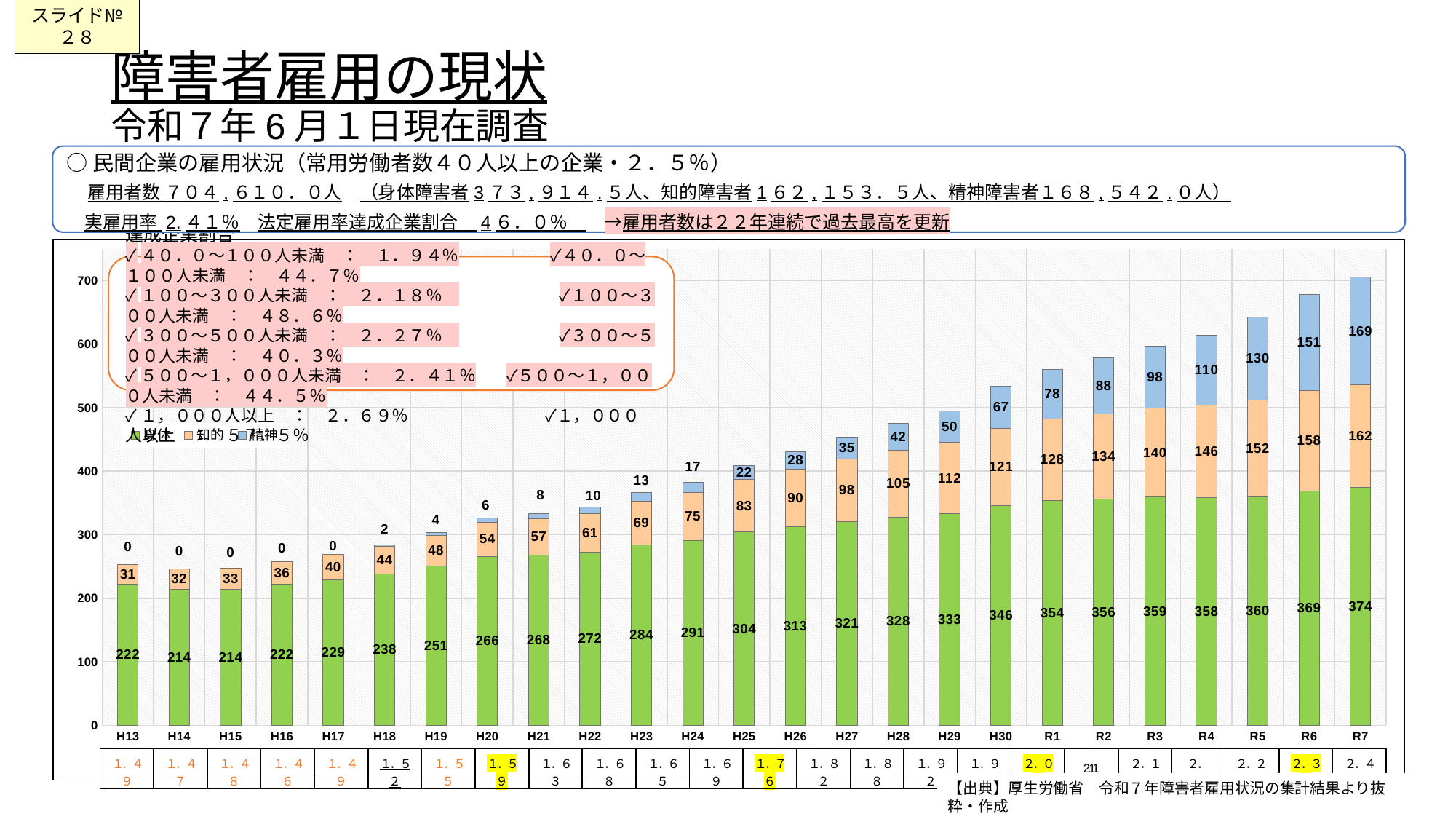

００　社会課題を考える　「障害者雇用率の上昇」の課題から
スライド№２８
# 障害者雇用の現状 令和７年6月１日現在調査
○民間企業の雇用状況（常用労働者数４０人以上の企業・２．５％）
　雇用者数 ７０４,６１０．０人　（身体障害者3７３,９１４.５人、知的障害者1６２,１５３．５人、精神障害者１６８,５４２.０人）
　実雇用率 2.４１％　法定雇用率達成企業割合　4６．０％　　→雇用者数は２２年連続で過去最高を更新

### Chart

| Category | 身体 | 知的 | 精神 |
|---|---|---|---|
| H13 | 222.0 | 31.0 | 0.0 |
| H14 | 214.0 | 32.0 | 0.0 |
| H15 | 214.0 | 33.0 | 0.0 |
| H16 | 222.0 | 36.0 | 0.0 |
| H17 | 229.0 | 40.0 | 0.0 |
| H18 | 238.0 | 44.0 | 2.0 |
| H19 | 251.0 | 48.0 | 4.0 |
| H20 | 266.0 | 54.0 | 6.0 |
| H21 | 268.0 | 57.0 | 8.0 |
| H22 | 272.0 | 61.0 | 10.0 |
| H23 | 284.0 | 69.0 | 13.0 |
| H24 | 291.0 | 75.0 | 17.0 |
| H25 | 304.0 | 83.0 | 22.0 |
| H26 | 313.0 | 90.0 | 28.0 |
| H27 | 321.0 | 98.0 | 35.0 |
| H28 | 328.0 | 105.0 | 42.0 |
| H29 | 333.0 | 112.0 | 50.0 |
| H30 | 346.0 | 121.0 | 67.0 |
| R1 | 354.0 | 128.0 | 78.0 |
| R2 | 356.0 | 134.0 | 88.0 |
| R3 | 359.0 | 140.0 | 98.0 |
| R4 | 358.0 | 146.0 | 110.0 |
| R5 | 360.0 | 152.0 | 130.0 |
| R6 | 369.0 | 158.0 | 151.0 |
| R7 | 374.0 | 162.0 | 169.0 |
○企業規模別実雇用率　　　　　　　　　　　　○企業規模別達成企業割合
✓４０．０～１００人未満　：　１．９４％　　　　　  ✓４０．０～１００人未満　：　４４．７％
✓１００～３００人未満　：　２．１８％　　　　　　　✓１００～３００人未満　：　４８．６％
✓３００～５００人未満　：　２．２７％　　　　　　　✓３００～５００人未満　：　４０．３％
✓５００～１，０００人未満　：　２．４１％        ✓５００～１，０００人未満　：　４４．５％
✓１，０００人以上　：　２．６９％     　　　　　　　✓１，０００人以上　：　５７．５％

### Chart

| Category | 列2 |
|---|---|
|  | 1.49 |
|  | 1.47 |
|  | 1.48 |
|  | 1.46 |
|  | 1.49 |
|  | 1.52 |
|  | 1.55 |
|  | 1.59 |
|  | 1.63 |
|  | 1.68 |
|  | 1.65 |
|  | 1.69 |
|  | 1.76 |
|  | 1.82 |
|  | 1.88 |
|  | 1.92 |
|  | 1.97 |
|  | 2.05 |
|  | 2.11 |
|  | 2.15 |
|  | 2.2 |
|  | 2.25 |
|  | 2.33 |
|  | 2.41 |
| １．４９ | １．４７ | １．４８ | １．４６ | １．４９ | １．５２ | １．５５ | １．５９ | １．６３ | １．６８ | １．６５ | １．６９ | １．７６ | １．８２ | １．８８ | １．９２ | １．９７ | ２．０５ | 2.11 | ２．１５ | ２．２０ | ２．２５ | ２．３３ | ２．４１ |
| --- | --- | --- | --- | --- | --- | --- | --- | --- | --- | --- | --- | --- | --- | --- | --- | --- | --- | --- | --- | --- | --- | --- | --- |
【出典】厚生労働省　令和７年障害者雇用状況の集計結果より抜粋・作成